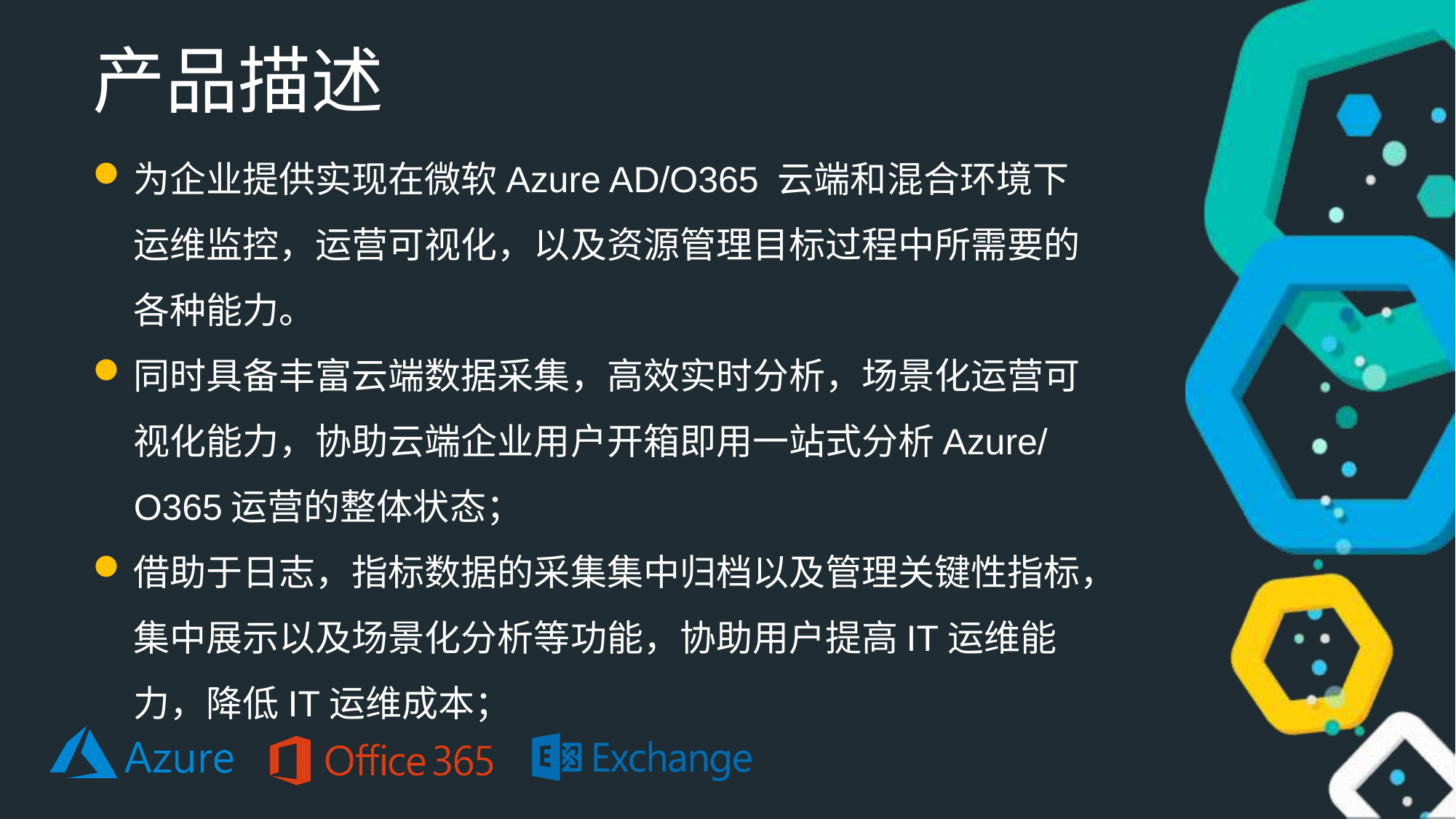

产品描述
为企业提供实现在微软Azure AD/O365 云端和混合环境下运维监控，运营可视化，以及资源管理目标过程中所需要的各种能力。
同时具备丰富云端数据采集，高效实时分析，场景化运营可视化能力，协助云端企业用户开箱即用一站式分析Azure/O365运营的整体状态；
借助于日志，指标数据的采集集中归档以及管理关键性指标，集中展示以及场景化分析等功能，协助用户提高IT运维能力，降低IT运维成本；